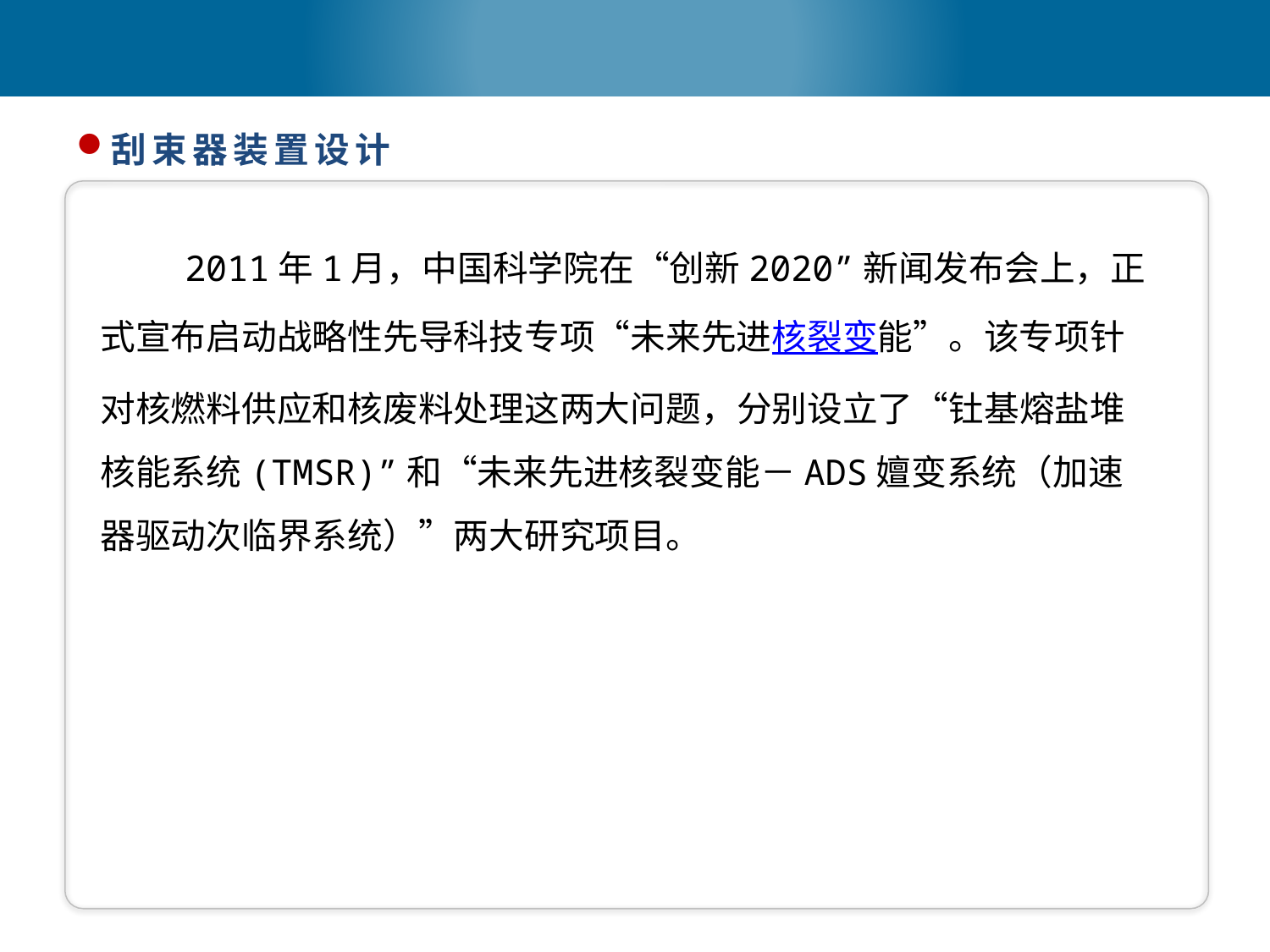

刮束器装置设计

    2011年1月，中国科学院在“创新2020”新闻发布会上，正式宣布启动战略性先导科技专项“未来先进核裂变能”。该专项针对核燃料供应和核废料处理这两大问题，分别设立了“钍基熔盐堆核能系统(TMSR)”和“未来先进核裂变能－ADS嬗变系统（加速器驱动次临界系统）”两大研究项目。